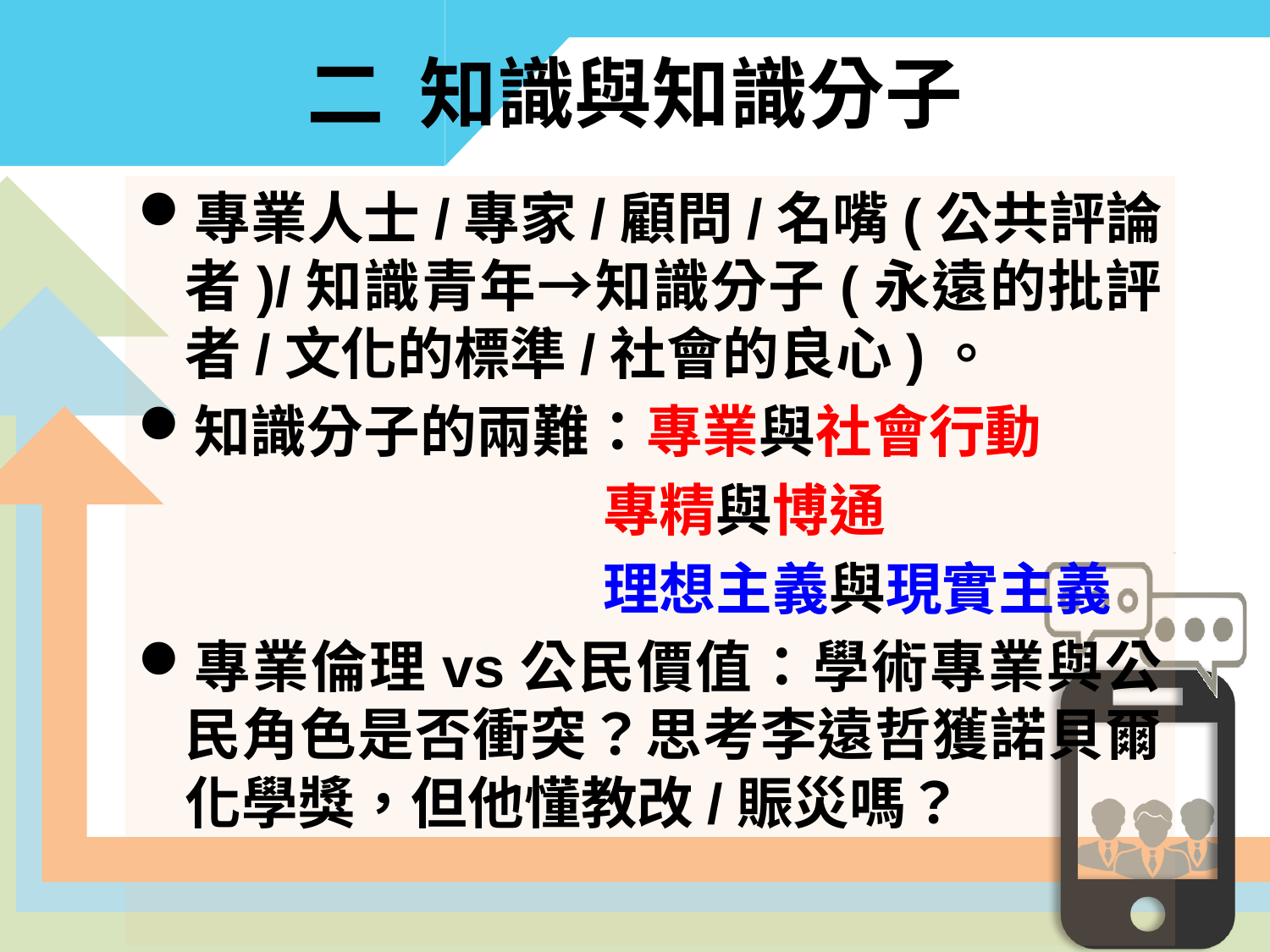

# 二  知識與知識分子
專業人士/專家/顧問/名嘴(公共評論者)/知識青年→知識分子(永遠的批評者/文化的標準/社會的良心)。
知識分子的兩難：專業與社會行動
                                   專精與博通
                                   理想主義與現實主義
專業倫理vs公民價值：學術專業與公民角色是否衝突？思考李遠哲獲諾貝爾化學獎，但他懂教改/賑災嗎？